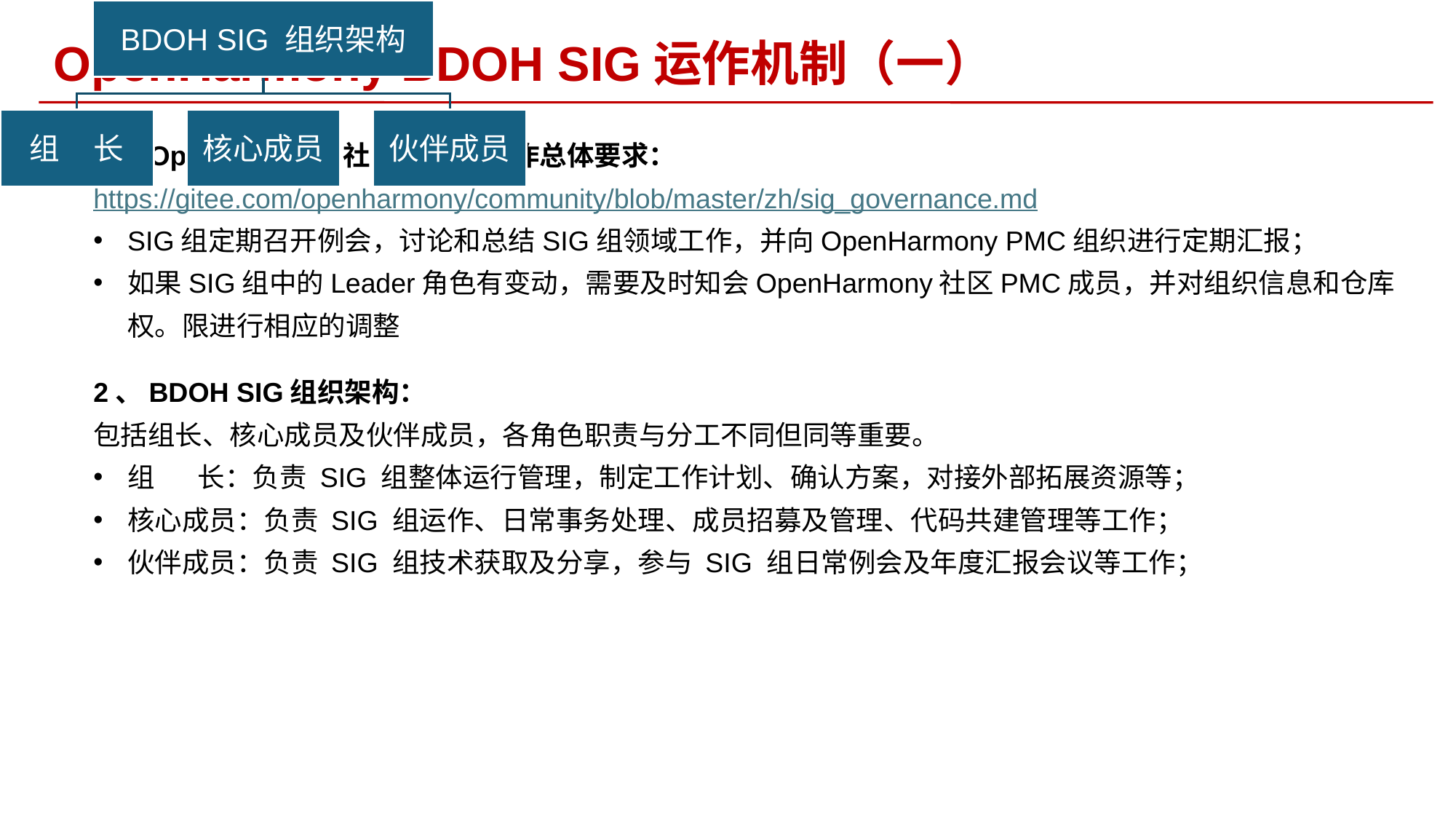

OpenHarmony BDOH SIG运作机制（一）

1、OpenHarmony社区对SIG运作总体要求： https://gitee.com/openharmony/community/blob/master/zh/sig_governance.md
SIG组定期召开例会，讨论和总结SIG组领域工作，并向OpenHarmony PMC组织进行定期汇报；
如果SIG组中的Leader角色有变动，需要及时知会OpenHarmony社区PMC成员，并对组织信息和仓库权。限进行相应的调整
2、BDOH SIG组织架构：
包括组长、核心成员及伙伴成员，各角色职责与分工不同但同等重要。
组       长：负责 SIG 组整体运行管理，制定工作计划、确认方案，对接外部拓展资源等；
核心成员：负责 SIG 组运作、日常事务处理、成员招募及管理、代码共建管理等工作；
伙伴成员：负责 SIG 组技术获取及分享，参与 SIG 组日常例会及年度汇报会议等工作；
BDOH SIG 组织架构
组     长
核心成员
伙伴成员